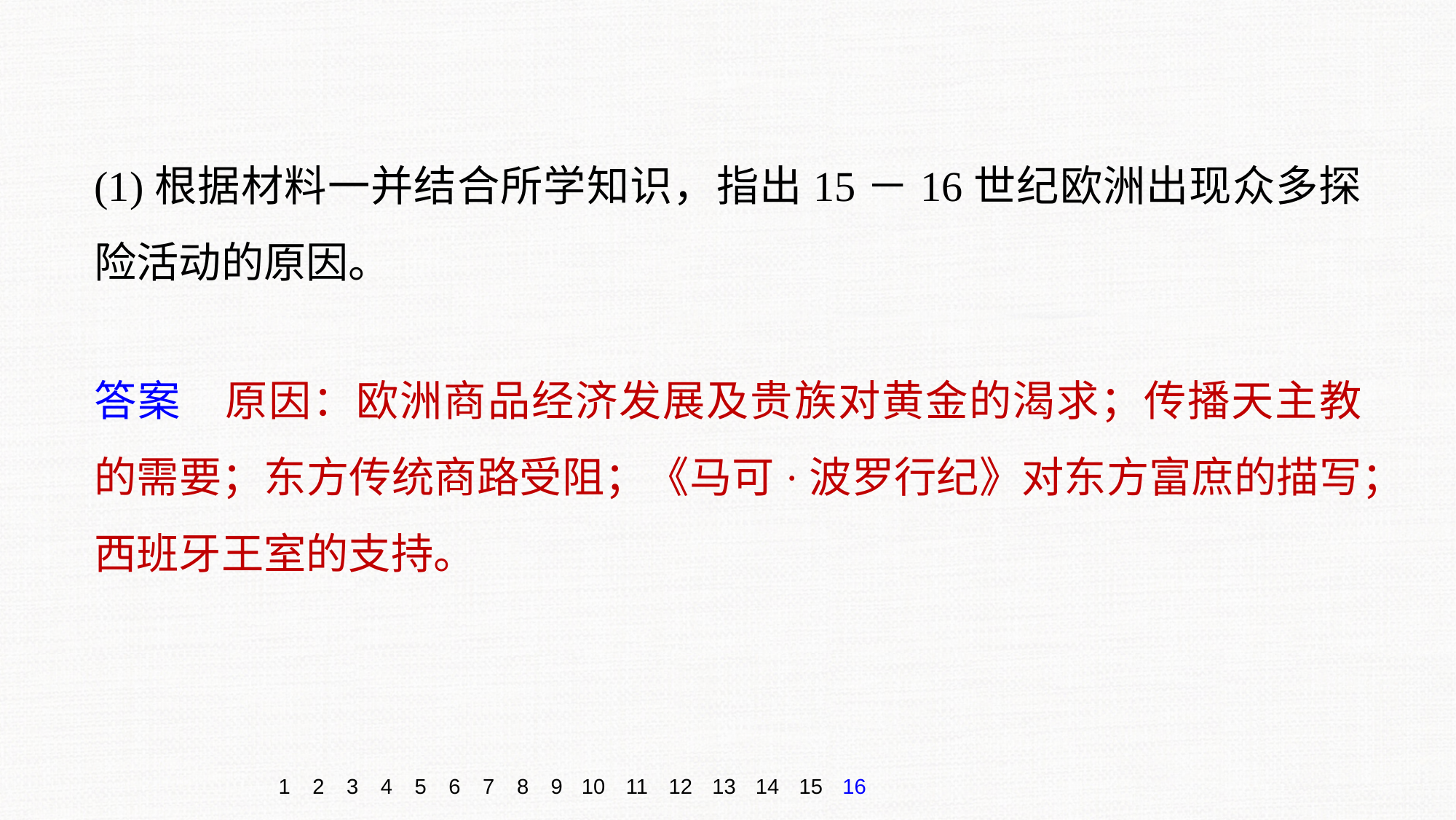

(1)根据材料一并结合所学知识，指出15－16世纪欧洲出现众多探险活动的原因。
答案　原因：欧洲商品经济发展及贵族对黄金的渴求；传播天主教的需要；东方传统商路受阻；《马可·波罗行纪》对东方富庶的描写；西班牙王室的支持。
1
2
3
4
5
6
7
8
9
10
11
12
13
14
15
16